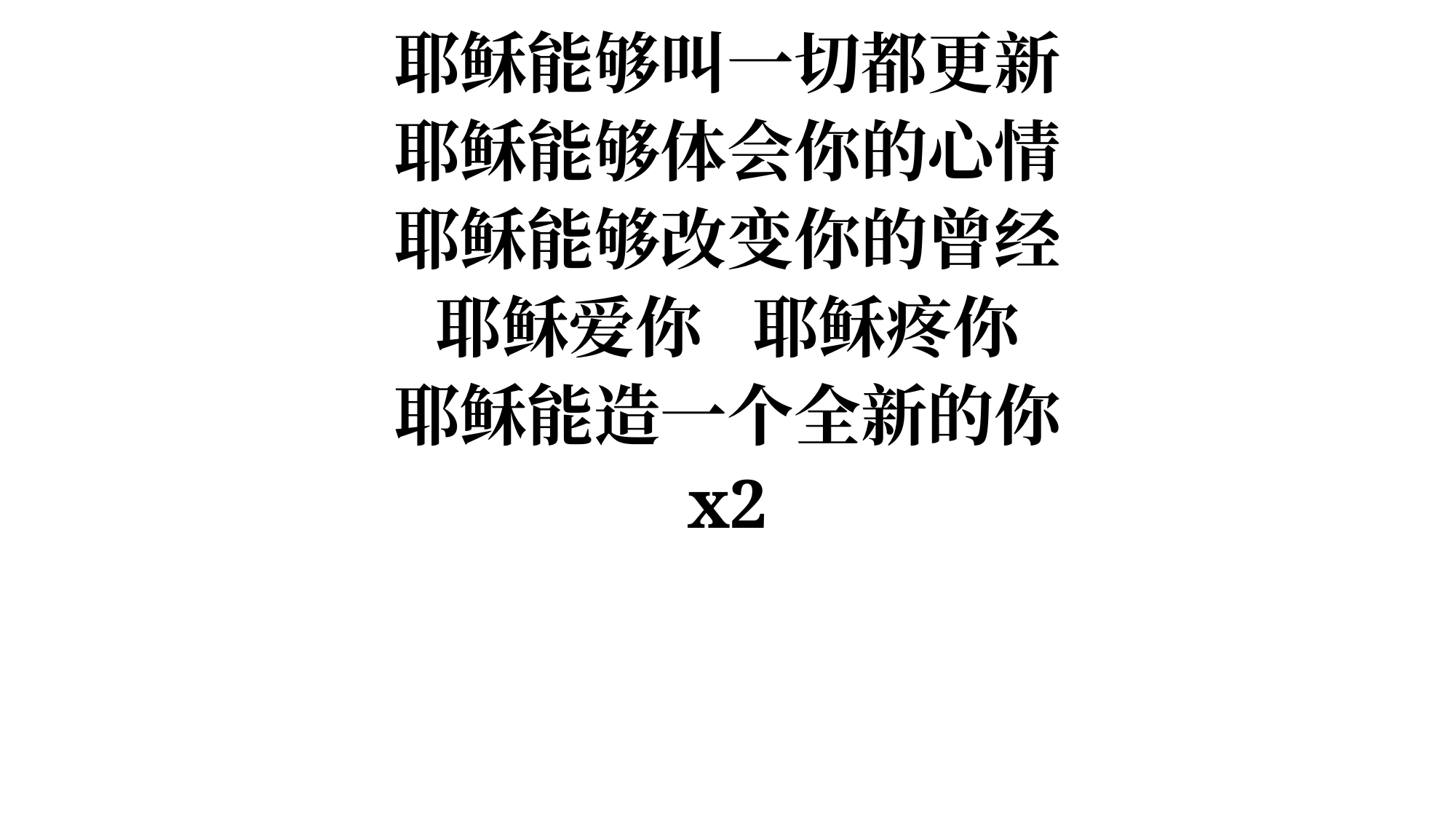

耶稣能够叫一切都更新
耶稣能够体会你的心情
耶稣能够改变你的曾经
耶稣爱你   耶稣疼你
耶稣能造一个全新的你
x2